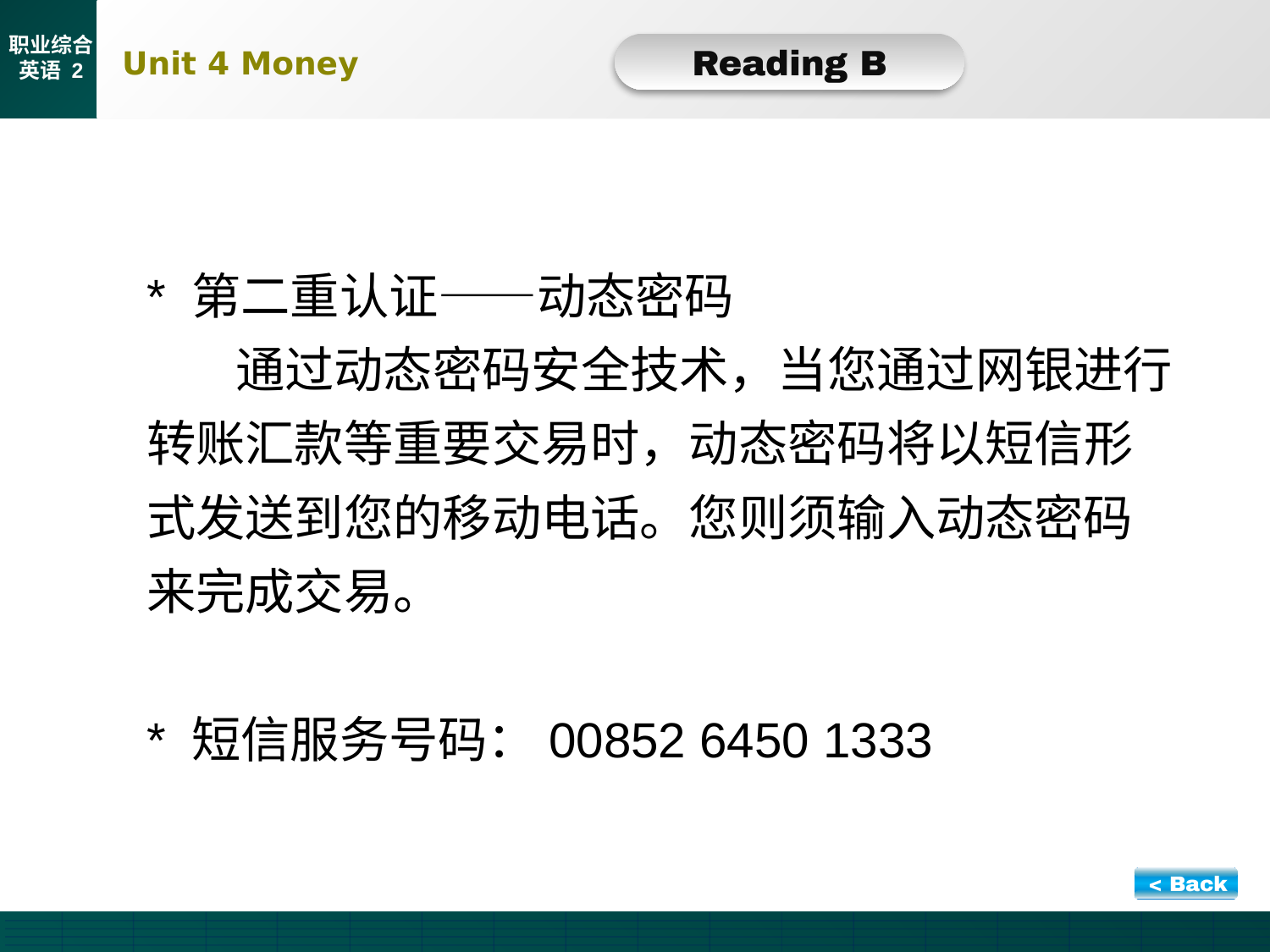

Reading B
B-Trans-3

* 第二重认证——动态密码
       通过动态密码安全技术，当您通过网银进行转账汇款等重要交易时，动态密码将以短信形式发送到您的移动电话。您则须输入动态密码来完成交易。

* 短信服务号码：00852 6450 1333
< Back